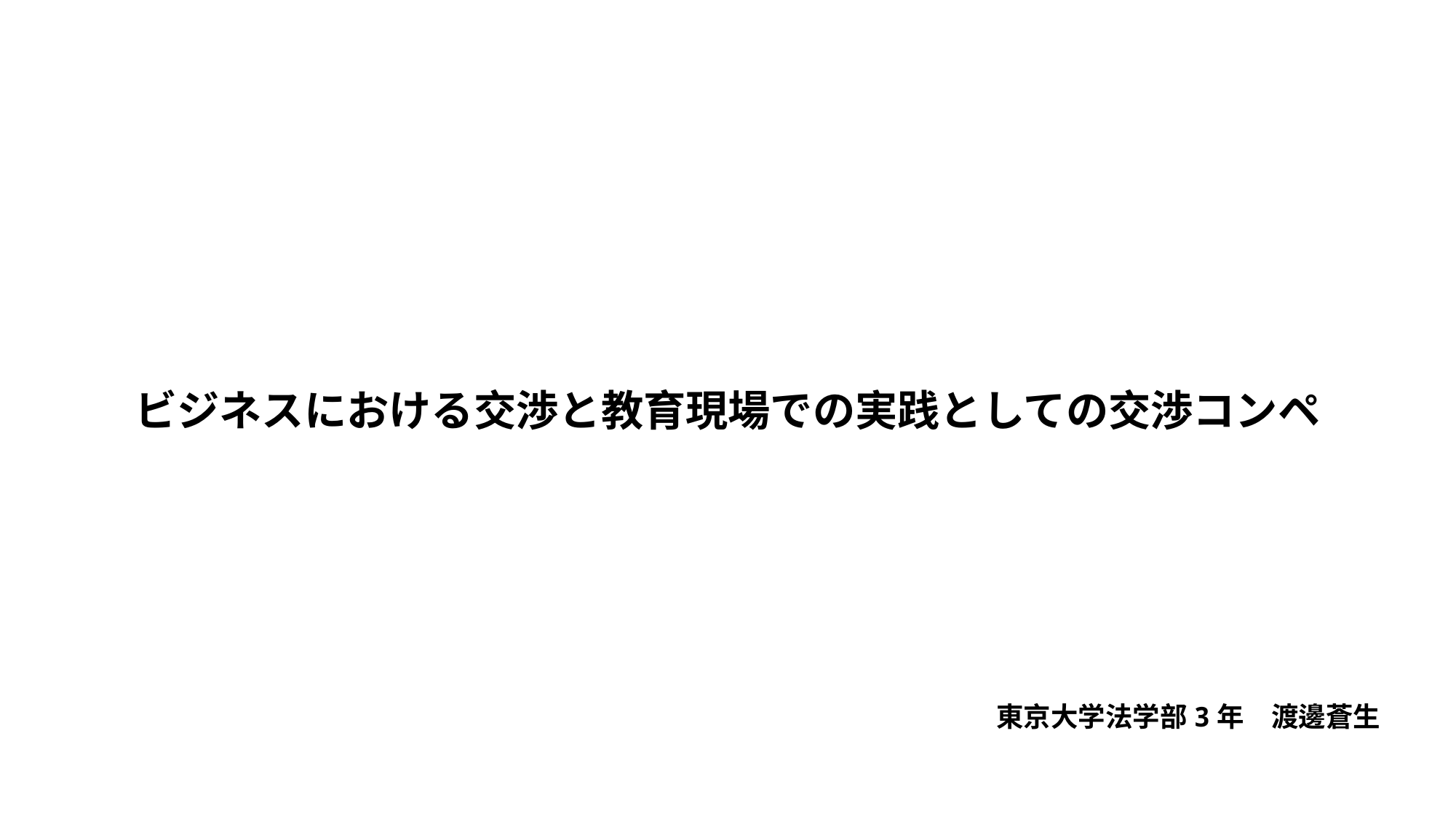

ビジネスにおける交渉と教育現場での実践としての交渉コンペ
東京大学法学部3年　渡邊蒼生